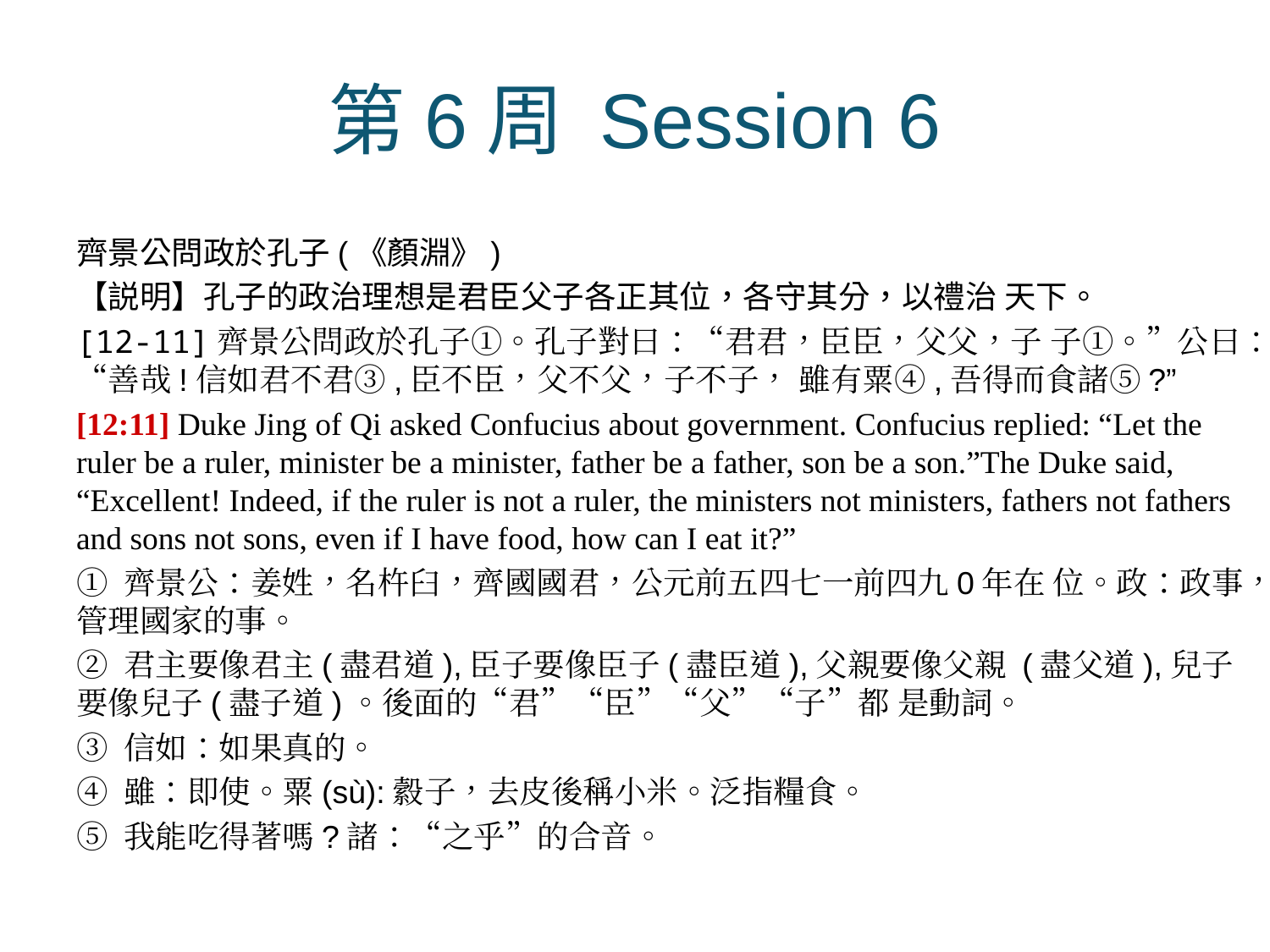

# 第6周 Session 6
齊景公問政於孔子(《顏淵》)
【説明】孔子的政治理想是君臣父子各正其位，各守其分，以禮治 天下。
[12-11]齊景公問政於孔子①。孔子對曰：“君君，臣臣，父父，子 子①。”公曰：“善哉!信如君不君③,臣不臣，父不父，子不子， 雖有粟④,吾得而食諸⑤?”
[12:11] Duke Jing of Qi asked Confucius about government. Confucius replied: “Let the ruler be a ruler, minister be a minister, father be a father, son be a son.”The Duke said, “Excellent! Indeed, if the ruler is not a ruler, the ministers not ministers, fathers not fathers and sons not sons, even if I have food, how can I eat it?”
① 齊景公：姜姓，名杵臼，齊國國君，公元前五四七一前四九0年在 位。政：政事，管理國家的事。
② 君主要像君主(盡君道),臣子要像臣子(盡臣道),父親要像父親 (盡父道),兒子要像兒子(盡子道)。後面的“君”“臣”“父”“子”都 是動詞。
③ 信如：如果真的。
④ 雖：即使。粟(sù):縠子，去皮後稱小米。泛指糧食。
⑤ 我能吃得著嗎?諸：“之乎”的合音。